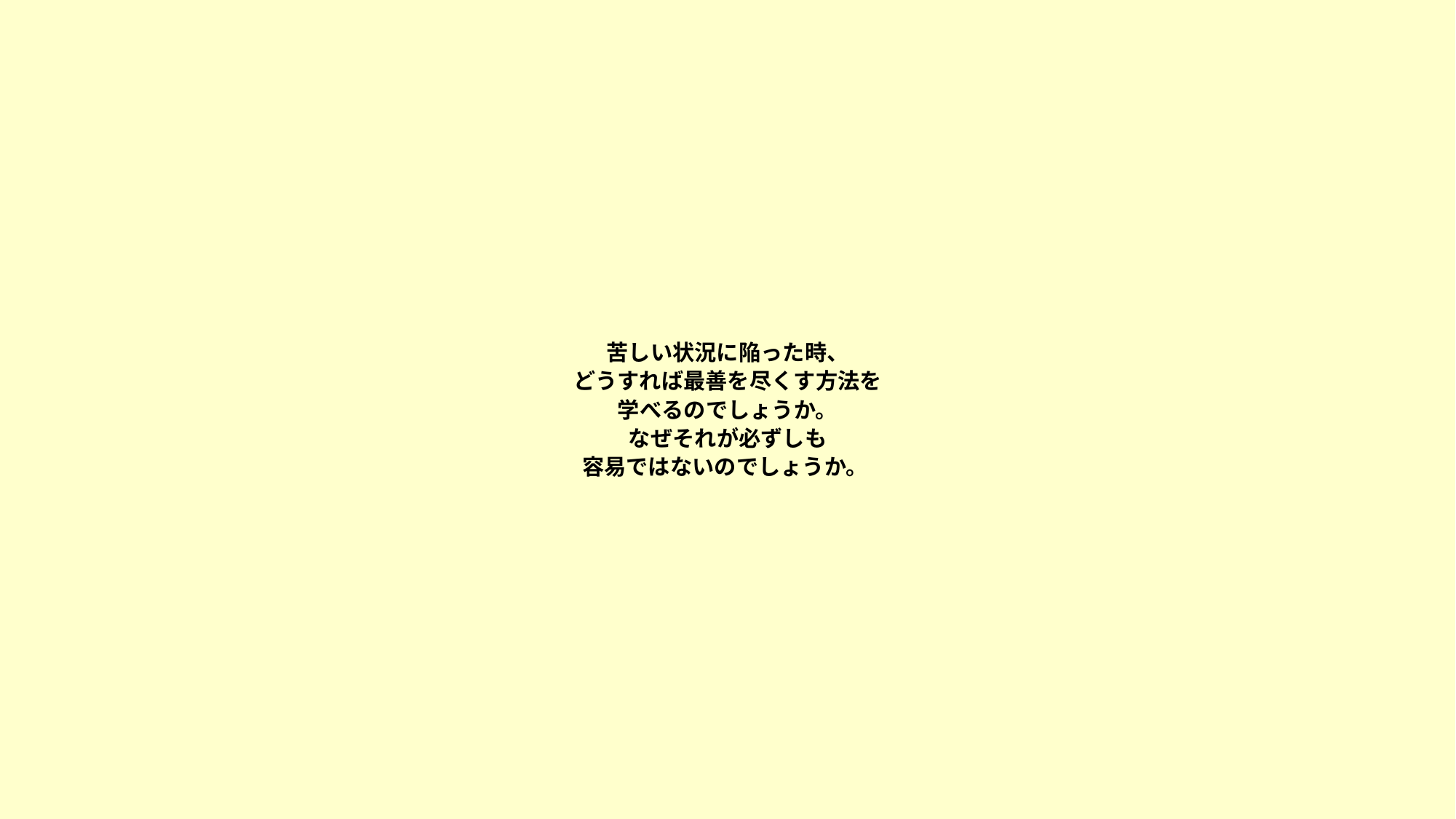

# 苦しい状況に陥った時、 どうすれば最善を尽くす方法を 学べるのでしょうか。 なぜそれが必ずしも 容易ではないのでしょうか。